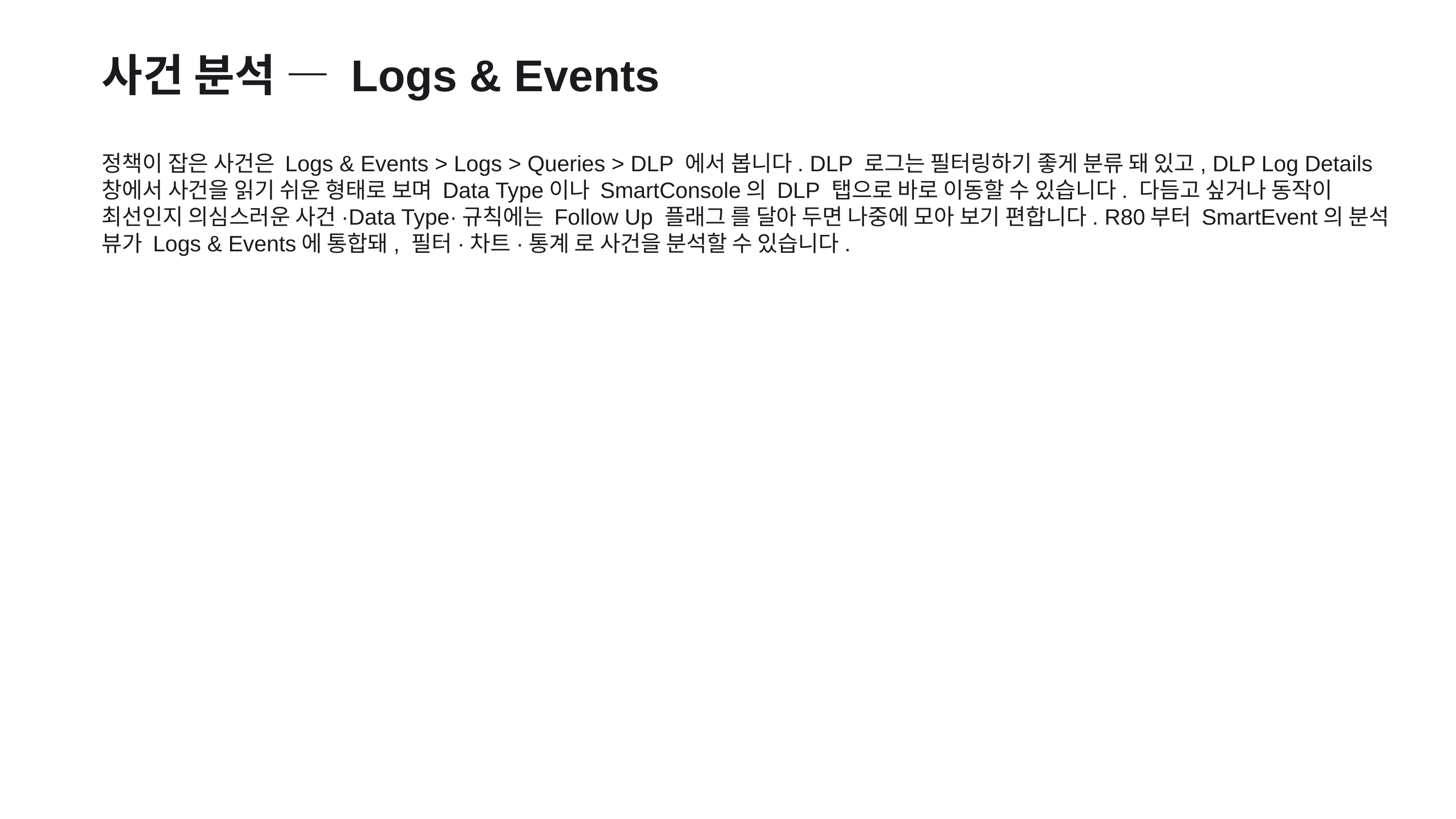

사건 분석 — Logs & Events
정책이 잡은 사건은 Logs & Events > Logs > Queries > DLP 에서 봅니다. DLP 로그는 필터링하기 좋게 분류 돼 있고, DLP Log Details 창에서 사건을 읽기 쉬운 형태로 보며 Data Type이나 SmartConsole의 DLP 탭으로 바로 이동할 수 있습니다. 다듬고 싶거나 동작이 최선인지 의심스러운 사건·Data Type·규칙에는 Follow Up 플래그 를 달아 두면 나중에 모아 보기 편합니다. R80부터 SmartEvent의 분석 뷰가 Logs & Events에 통합돼, 필터·차트·통계 로 사건을 분석할 수 있습니다.